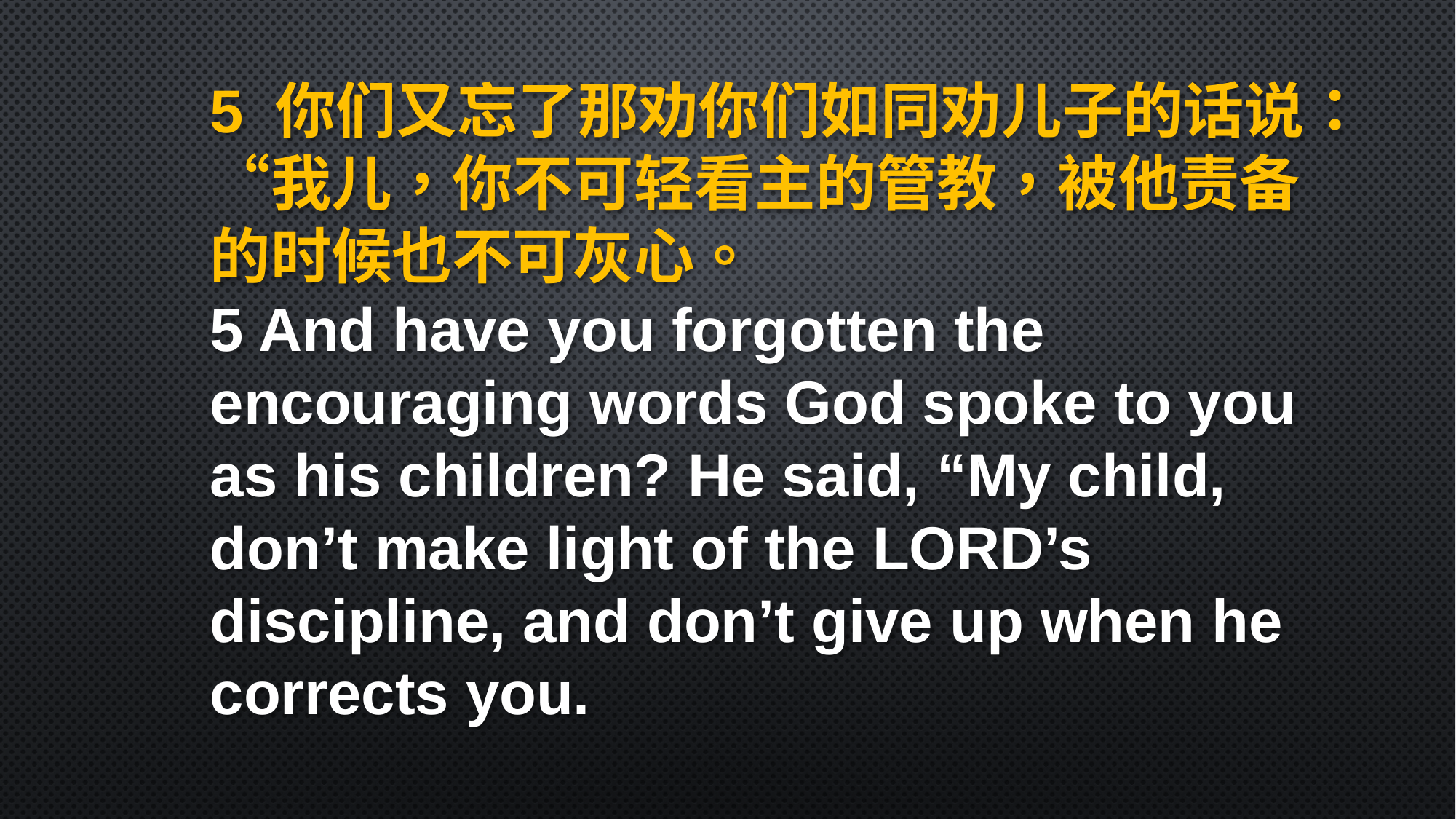

5 你们又忘了那劝你们如同劝儿子的话说：“我儿，你不可轻看主的管教，被他责备的时候也不可灰心。
5 And have you forgotten the encouraging words God spoke to you as his children? He said, “My child, don’t make light of the LORD’s discipline, and don’t give up when he corrects you.